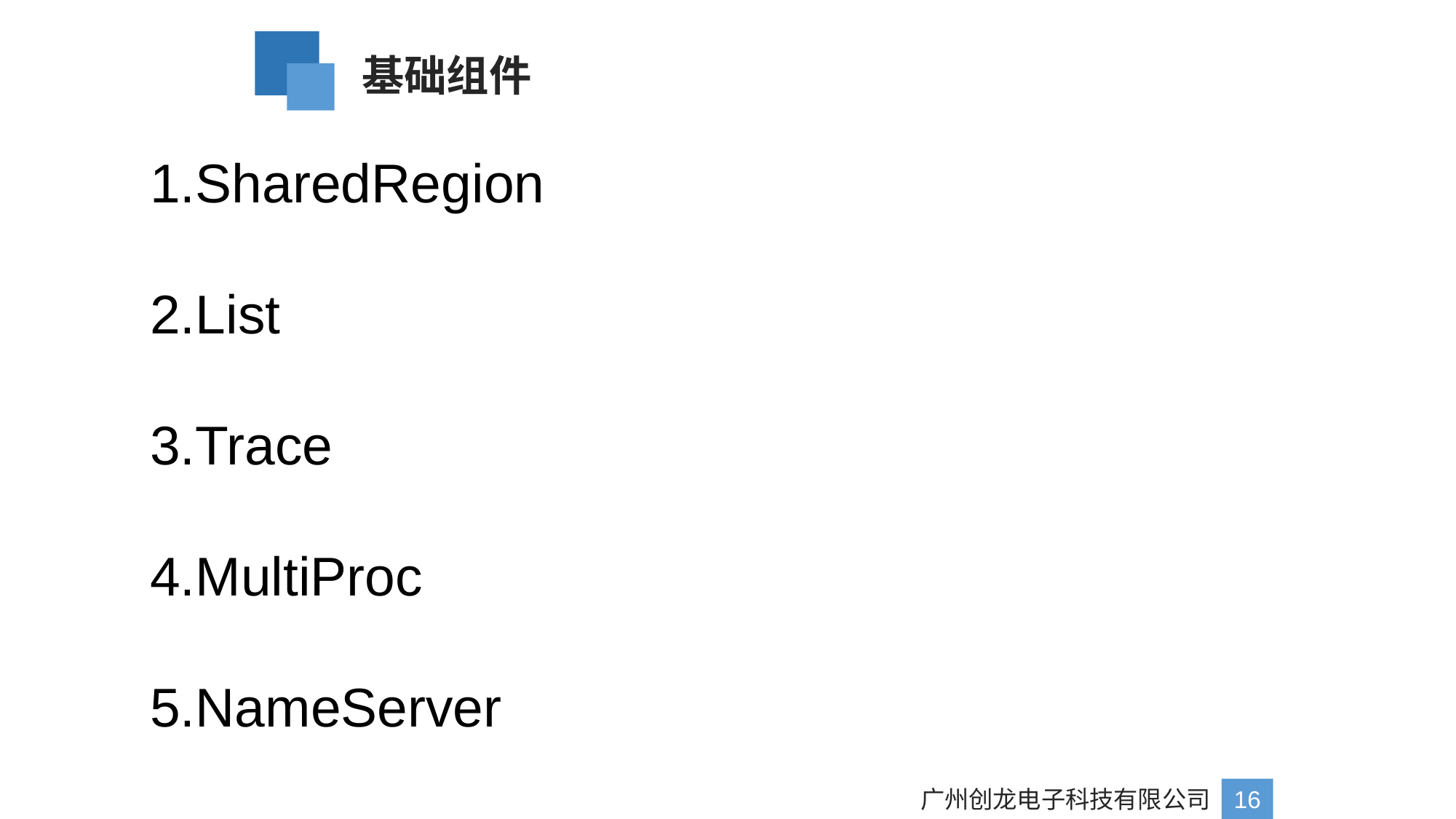

基础组件
SharedRegion

List
Trace
MultiProc
NameServer
广州创龙电子科技有限公司
16